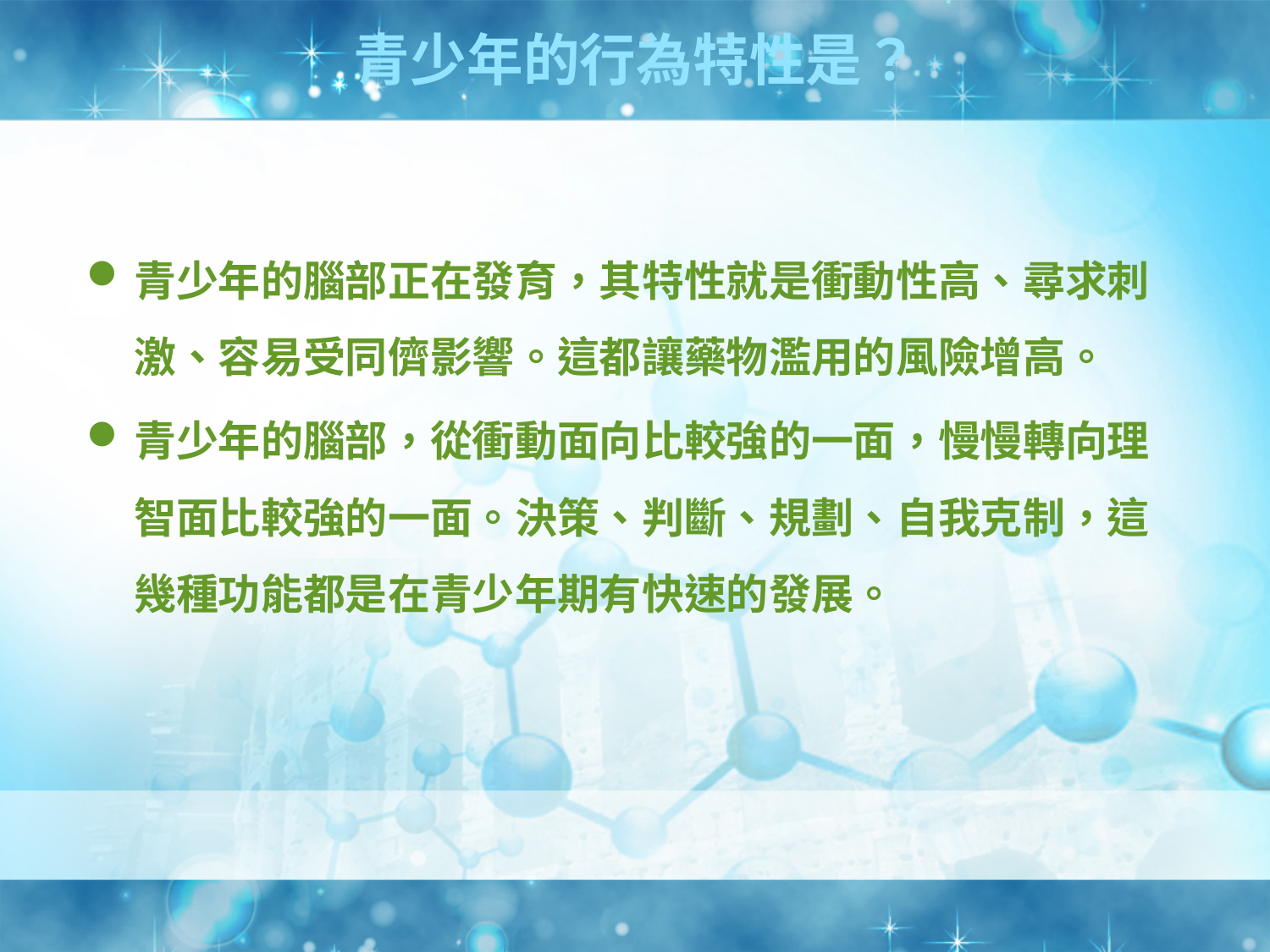

# 青少年的行為特性是？
青少年的腦部正在發育，其特性就是衝動性高、尋求刺激、容易受同儕影響。這都讓藥物濫用的風險增高。
青少年的腦部，從衝動面向比較強的一面，慢慢轉向理智面比較強的一面。決策、判斷、規劃、自我克制，這幾種功能都是在青少年期有快速的發展。